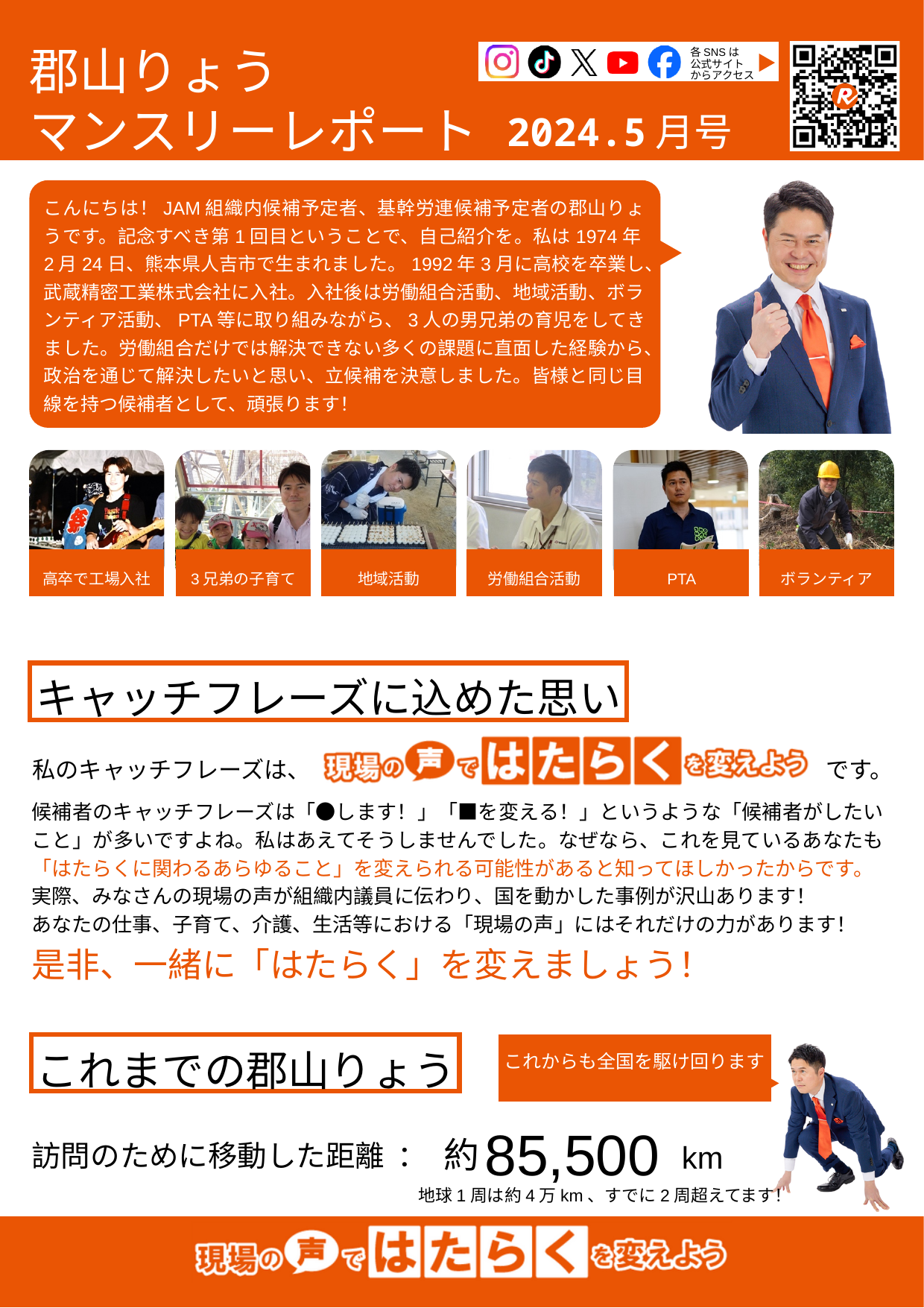

郡山りょう

各SNSは
公式サイト
からアクセス

マンスリーレポート
2024.5月号

こんにちは！JAM組織内候補予定者、基幹労連候補予定者の郡山りょうです。記念すべき第1回目ということで、自己紹介を。私は1974年2月24日、熊本県人吉市で生まれました。1992年3月に高校を卒業し、武蔵精密工業株式会社に入社。入社後は労働組合活動、地域活動、ボランティア活動、PTA等に取り組みながら、3人の男兄弟の育児をしてきました。労働組合だけでは解決できない多くの課題に直面した経験から、政治を通じて解決したいと思い、立候補を決意しました。皆様と同じ目線を持つ候補者として、頑張ります！

高卒で工場入社

3兄弟の子育て

地域活動

労働組合活動

PTA

ボランティア
キャッチフレーズに込めた思い

私のキャッチフレーズは、
です。
候補者のキャッチフレーズは「●します！」「■を変える！」というような「候補者がしたいこと」が多いですよね。私はあえてそうしませんでした。なぜなら、これを見ているあなたも「はたらくに関わるあらゆること」を変えられる可能性があると知ってほしかったからです。
実際、みなさんの現場の声が組織内議員に伝わり、国を動かした事例が沢山あります！
あなたの仕事、子育て、介護、生活等における「現場の声」にはそれだけの力があります！
是非、一緒に「はたらく」を変えましょう！

これからも全国を駆け回ります
これまでの郡山りょう

85,500
約
訪問のために移動した距離  ：
km
地球1周は約4万km、すでに2周超えてます！